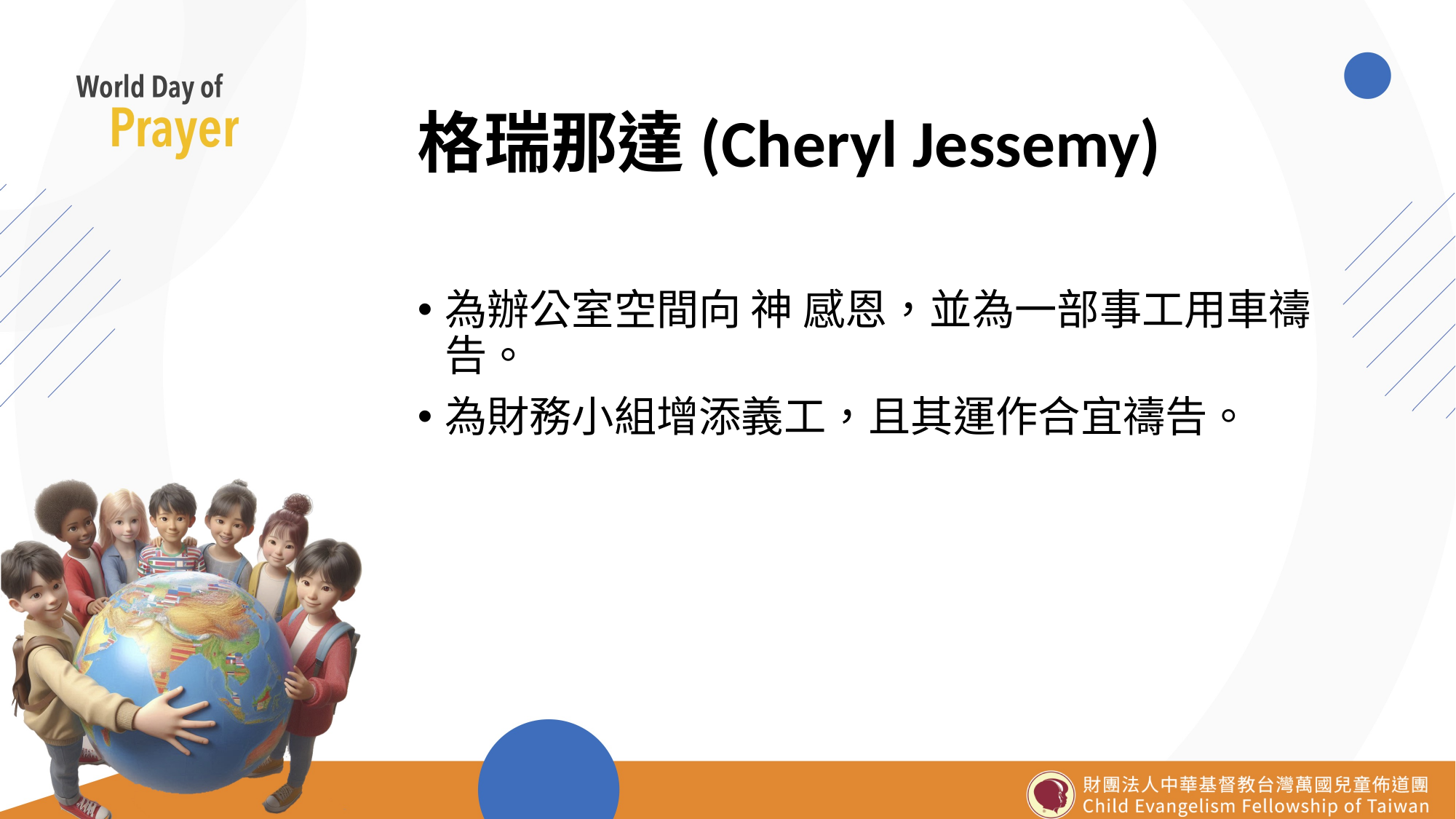

# 格瑞那達(Cheryl Jessemy)
為辦公室空間向 神 感恩，並為一部事工用車禱告。
為財務小組增添義工，且其運作合宜禱告。